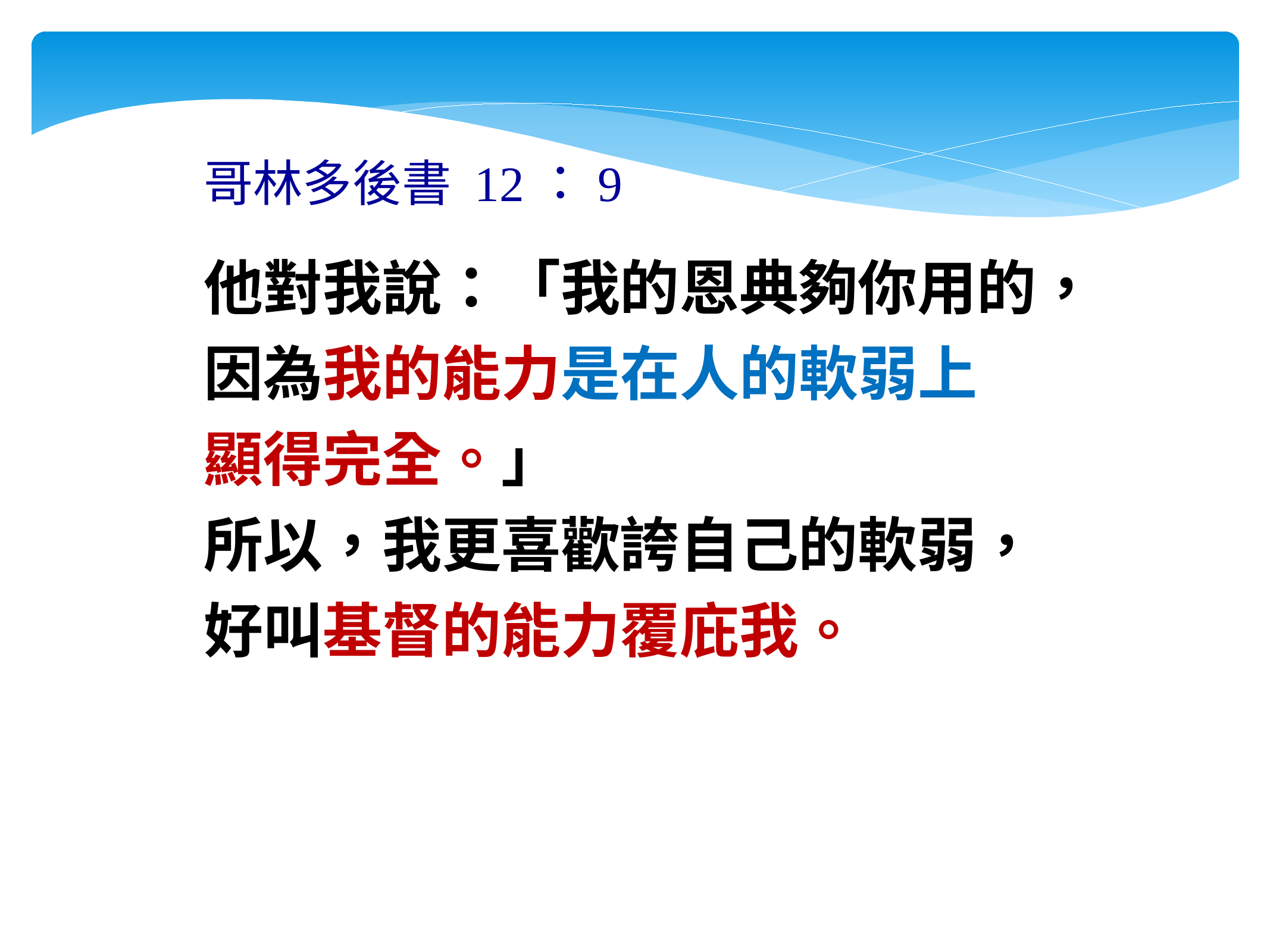

哥林多後書 12：9

他對我說：「我的恩典夠你用的，因為我的能力是在人的軟弱上
顯得完全。」
所以，我更喜歡誇自己的軟弱，好叫基督的能力覆庇我。